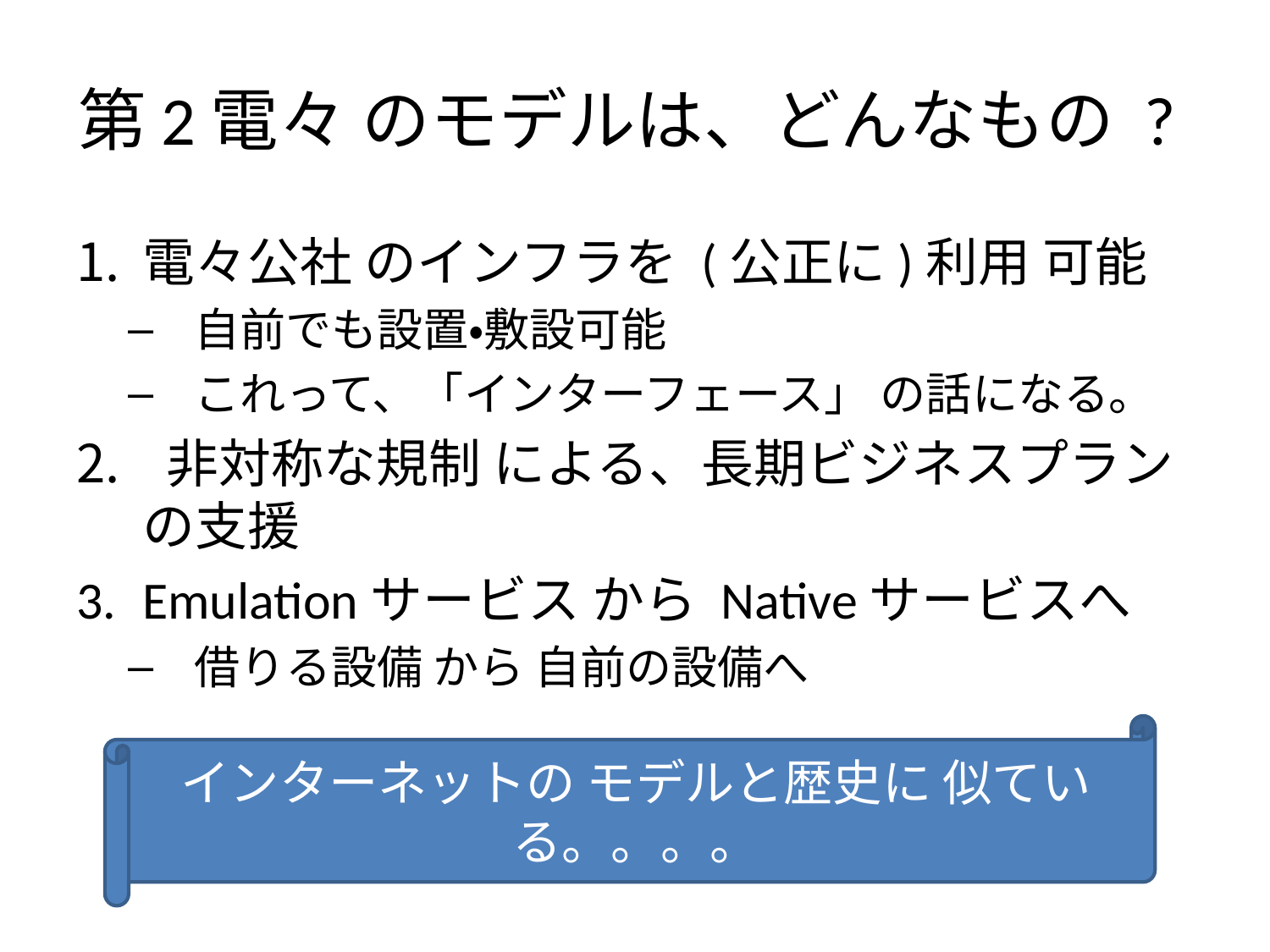

# 第2電々 のモデルは、どんなもの ?
電々公社 のインフラを (公正に)利用 可能
自前でも設置・敷設可能
これって、「インターフェース」 の話になる。
 非対称な規制 による、長期ビジネスプラン の支援
Emulationサービス から Nativeサービスへ
借りる設備 から 自前の設備へ
インターネットの モデルと歴史に 似ている。。。。